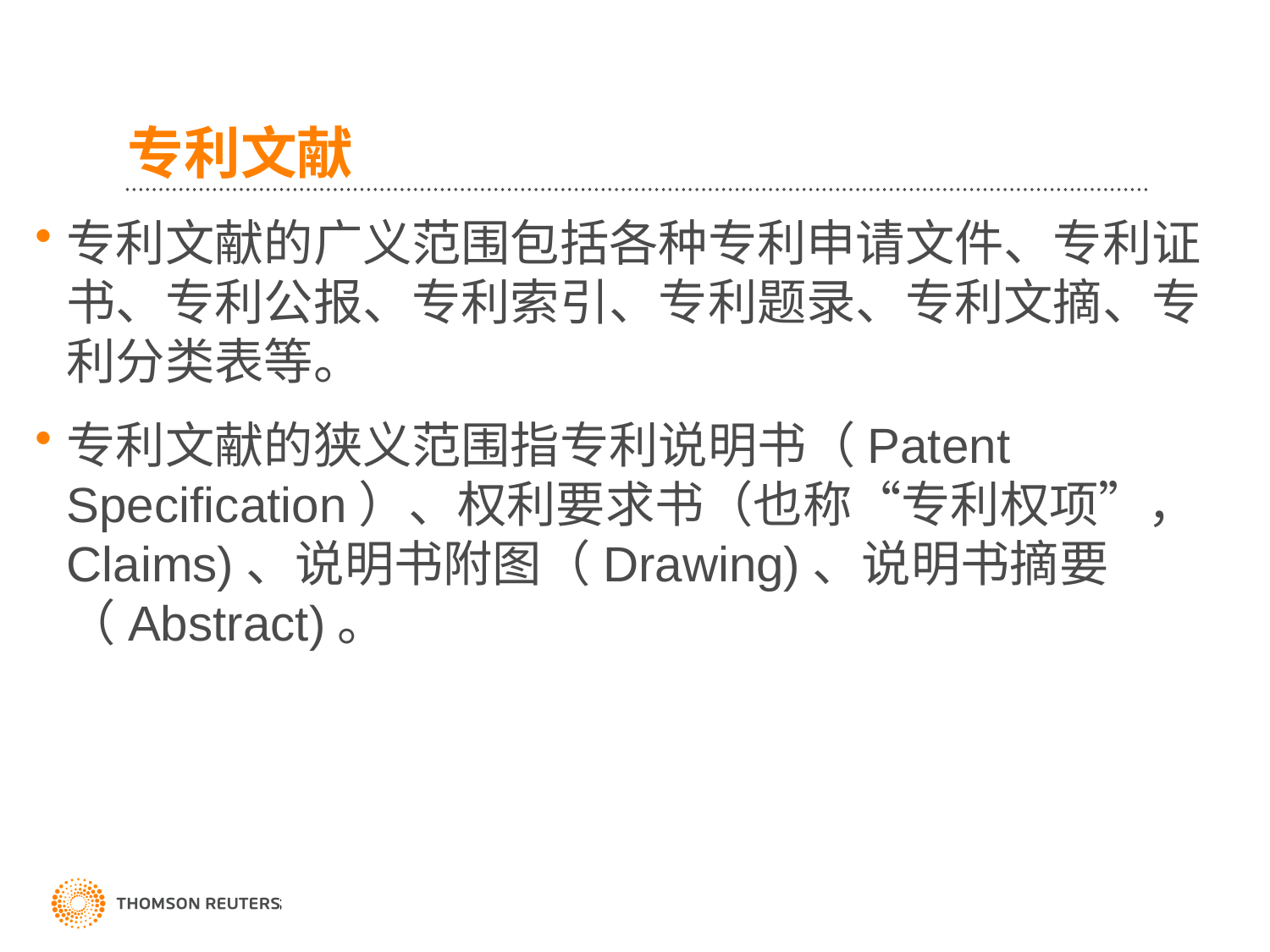

# 专利文献
专利文献的广义范围包括各种专利申请文件、专利证书、专利公报、专利索引、专利题录、专利文摘、专利分类表等。
专利文献的狭义范围指专利说明书（Patent Specification）、权利要求书（也称“专利权项”，Claims)、说明书附图（Drawing)、说明书摘要（Abstract)。